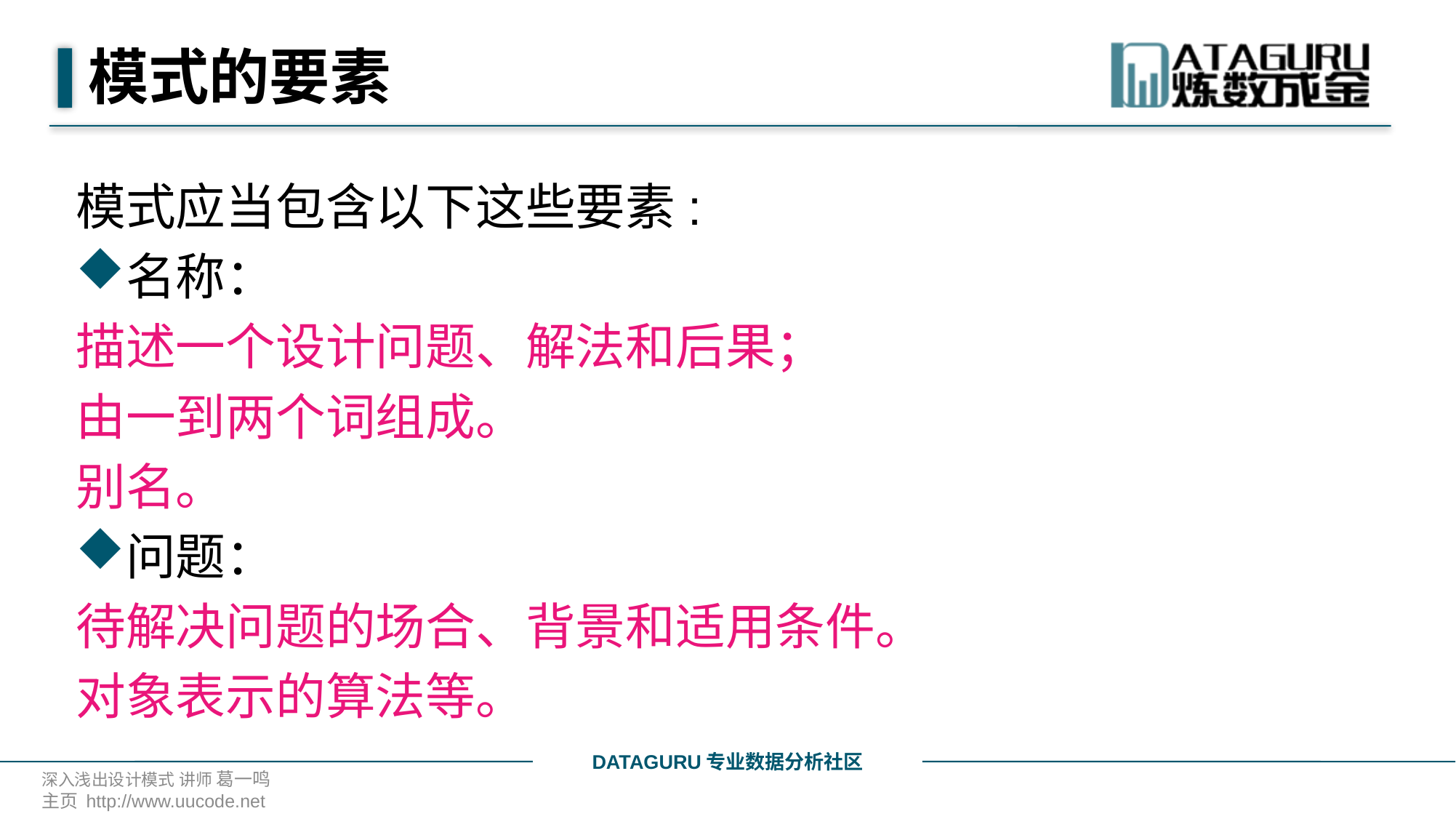

# 模式的要素
模式应当包含以下这些要素:
名称：
描述一个设计问题、解法和后果；
由一到两个词组成。
别名。
问题：
待解决问题的场合、背景和适用条件。
对象表示的算法等。